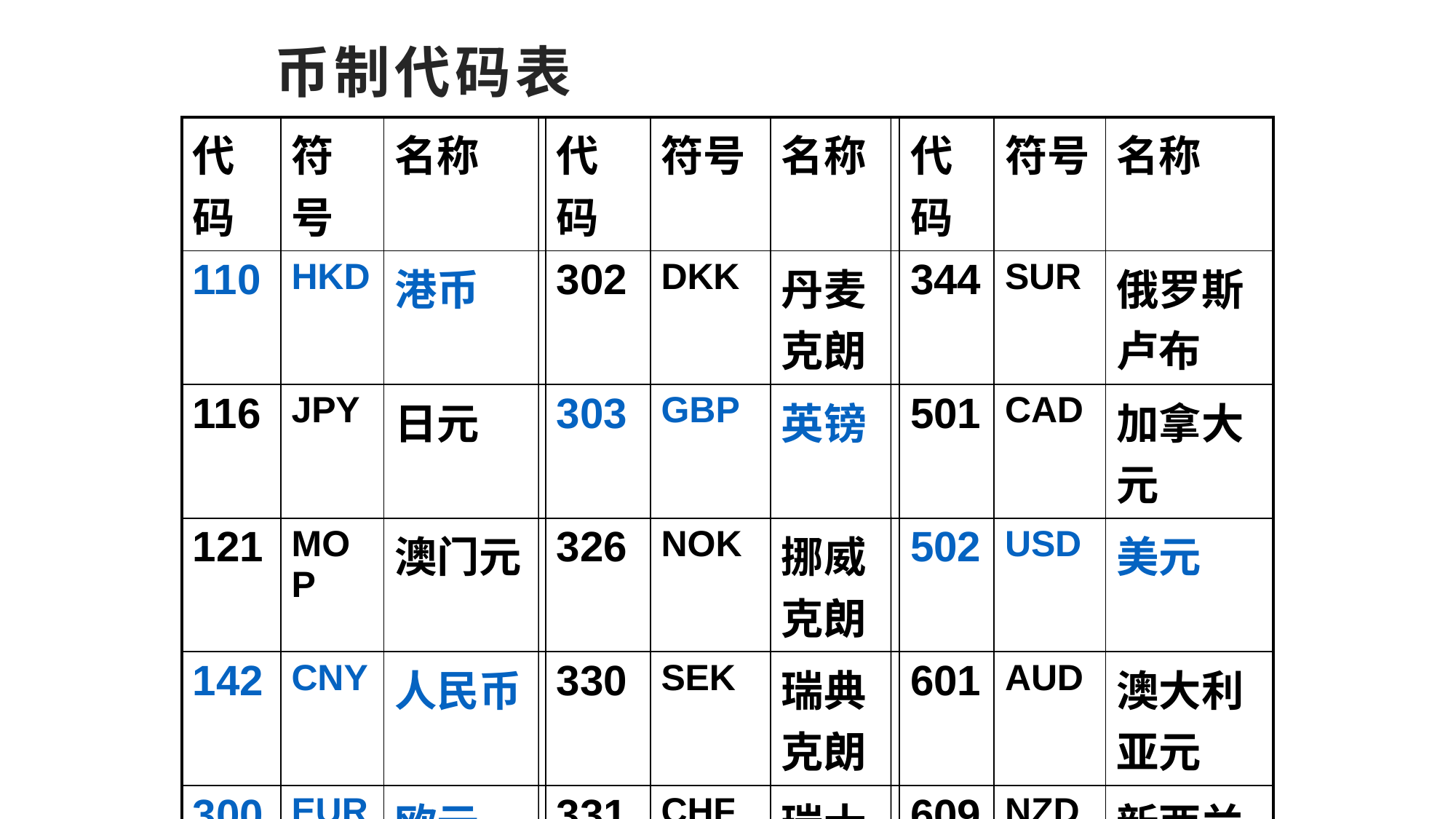

# 币制代码表
| 代码 | 符号 | 名称 | 代码 | 符号 | 名称 | 代码 | 符号 | 名称 |
| --- | --- | --- | --- | --- | --- | --- | --- | --- |
| 110 | HKD | 港币 | 302 | DKK | 丹麦克朗 | 344 | SUR | 俄罗斯卢布 |
| 116 | JPY | 日元 | 303 | GBP | 英镑 | 501 | CAD | 加拿大元 |
| 121 | MOP | 澳门元 | 326 | NOK | 挪威克朗 | 502 | USD | 美元 |
| 142 | CNY | 人民币 | 330 | SEK | 瑞典克朗 | 601 | AUD | 澳大利亚元 |
| 300 | EUR | 欧元 | 331 | CHF | 瑞士法郎 | 609 | NZD | 新西兰元 |